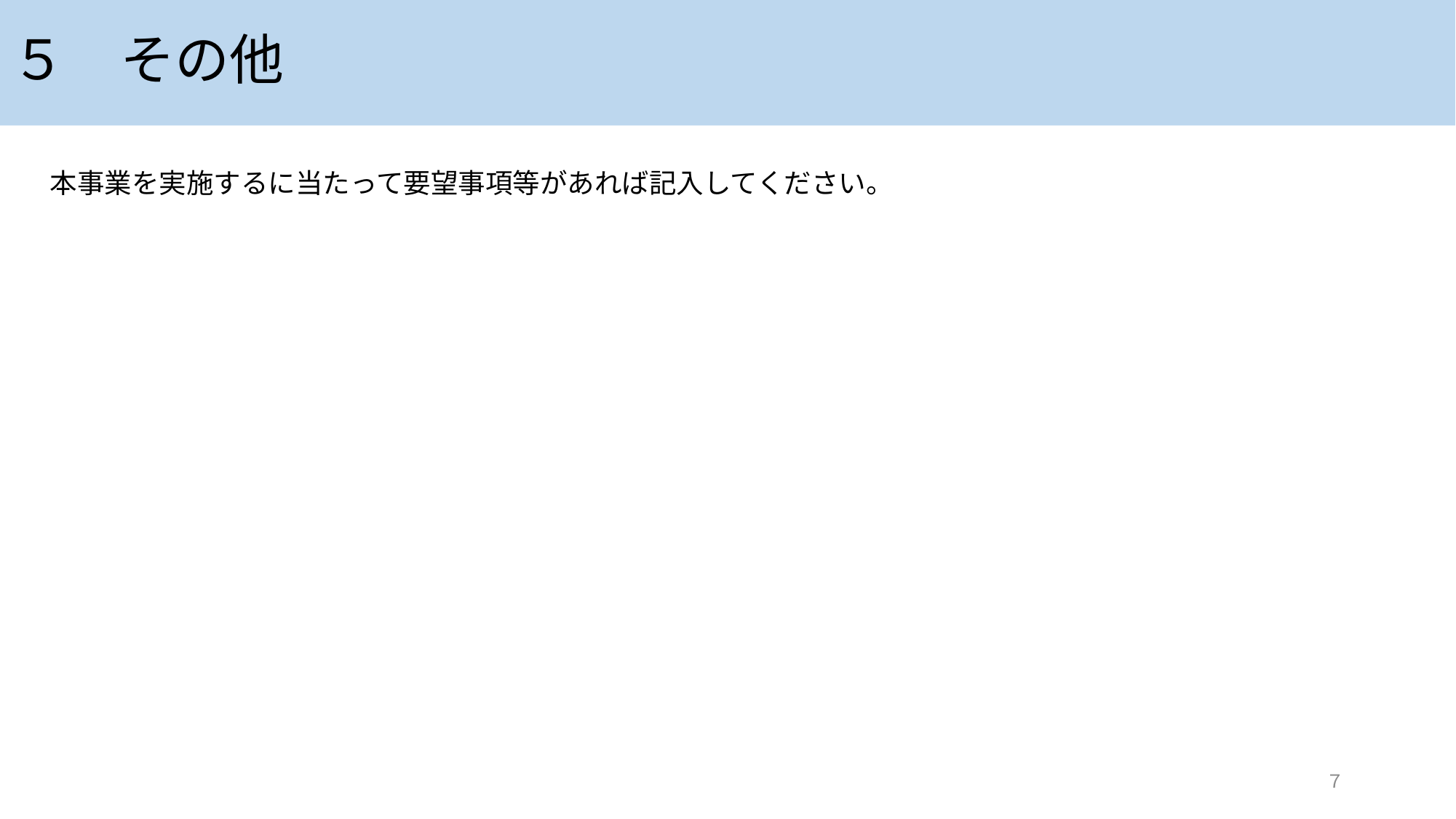

５　その他

　　本事業を実施するに当たって要望事項等があれば記入してください。

７